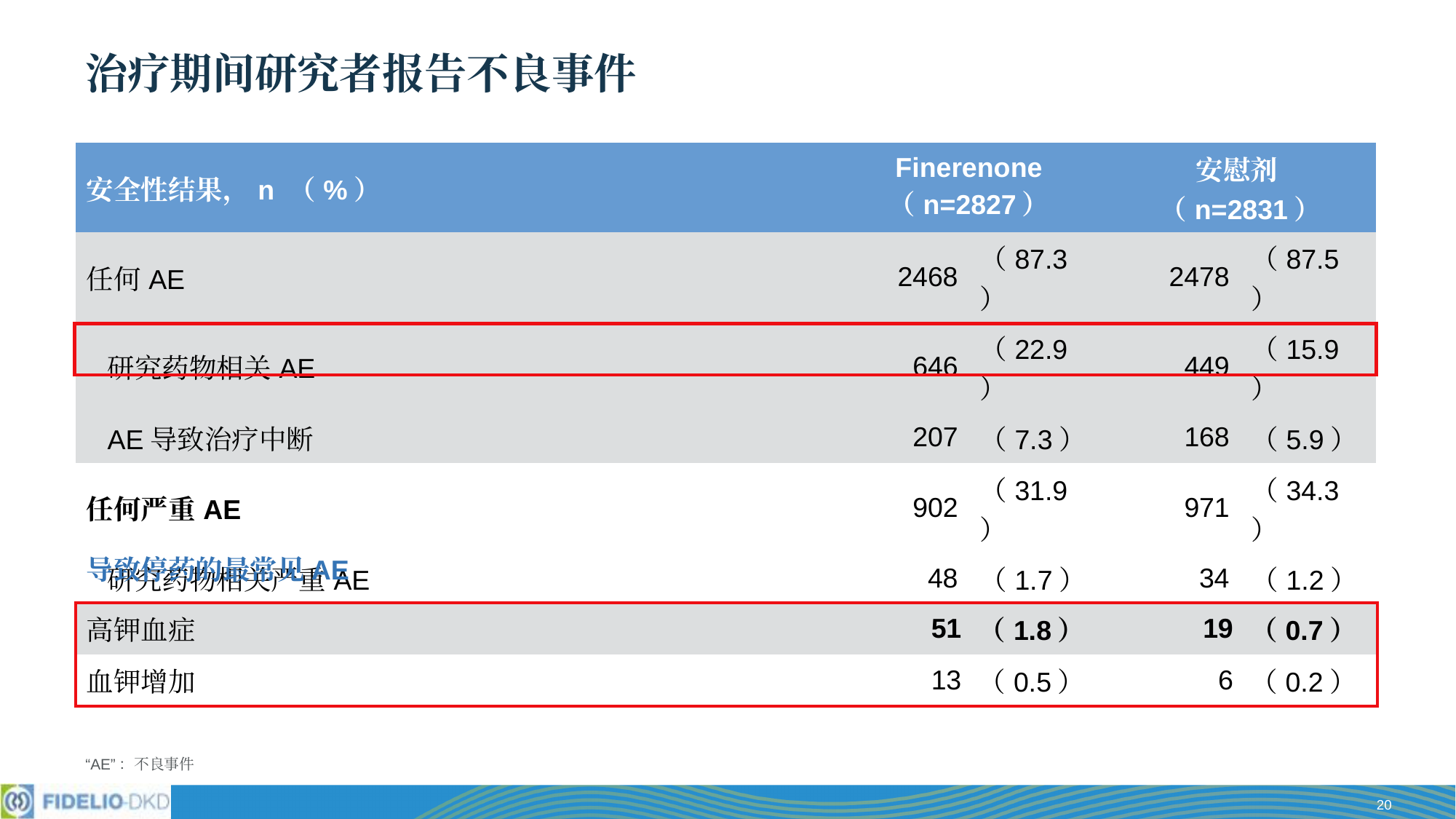

# 治疗期间研究者报告不良事件
| 安全性结果，n （%） | Finerenone （n=2827） |  | 安慰剂 （n=2831） |  |
| --- | --- | --- | --- | --- |
| 任何AE | 2468 | （87.3） | 2478 | （87.5） |
| 研究药物相关AE | 646 | （22.9） | 449 | （15.9） |
| AE导致治疗中断 | 207 | （7.3） | 168 | （5.9） |
| 任何严重AE | 902 | （31.9） | 971 | （34.3） |
| 研究药物相关严重AE | 48 | （1.7） | 34 | （1.2） |
| 严重AE导致治疗中断 | 75 | （2.7） | 78 | （2.8） |

导致停药的最常见AE
| 高钾血症 | 51 | （1.8） | 19 | （0.7） |
| --- | --- | --- | --- | --- |
| 血钾增加 | 13 | （0.5） | 6 | （0.2） |
“AE”：不良事件
20